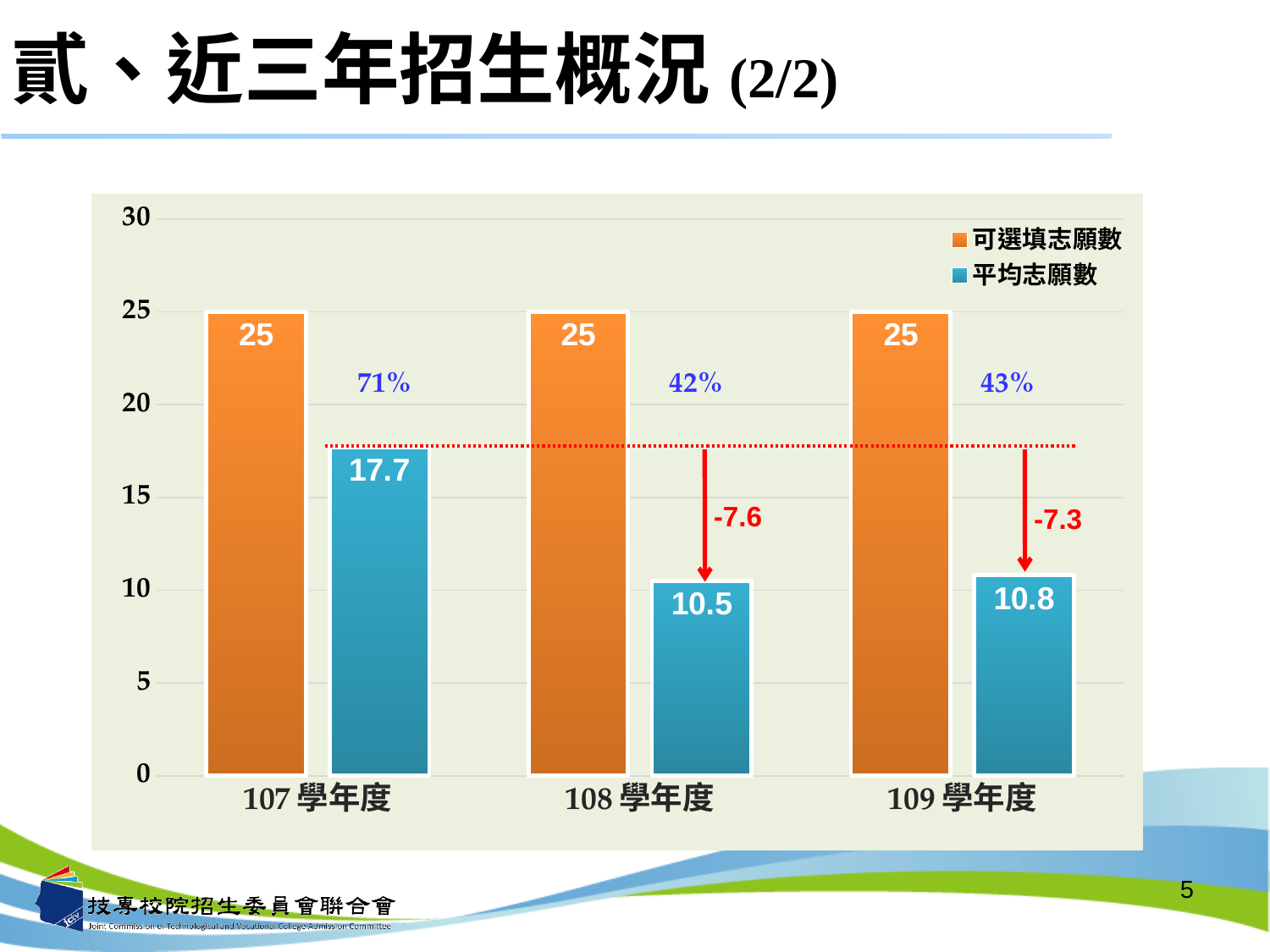

# 貳、近三年招生概況(2/2)

### Chart

| Category | 可選填志願數 | 平均志願數 |
|---|---|---|
| 107學年度 | 25.0 | 17.7 |
| 108學年度 | 25.0 | 10.5 |
| 109學年度 | 25.0 | 10.8 |
-7.6
-7.3
5